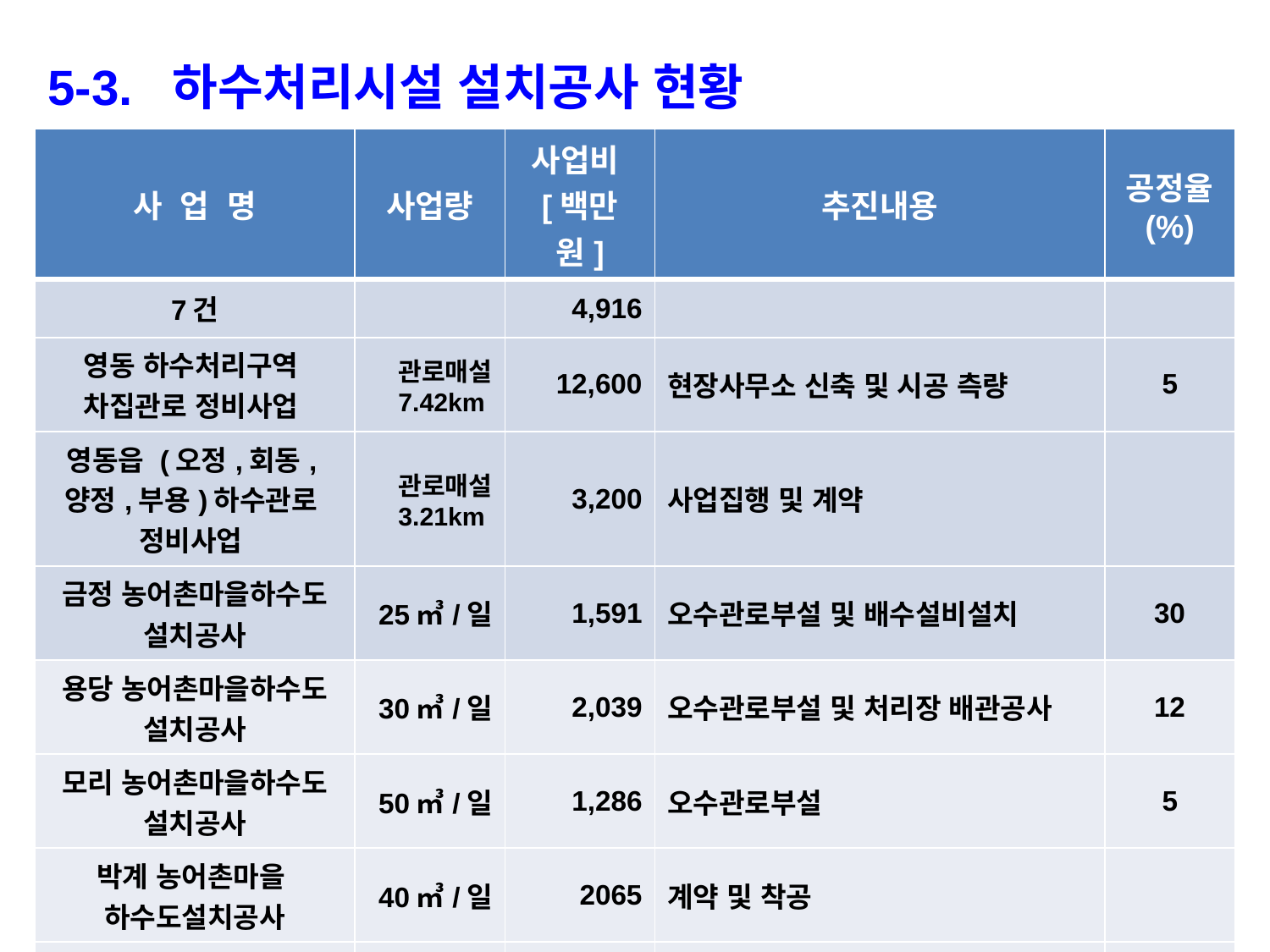

5-3.  하수처리시설 설치공사 현황

| 사 업 명 | 사업량 | 사업비[백만원] | 추진내용 | 공정율 (%) |
| --- | --- | --- | --- | --- |
| 7건 |  | 4,916 |  |  |
| 영동 하수처리구역 차집관로 정비사업 | 관로매설 7.42km | 12,600 | 현장사무소 신축 및 시공 측량 | 5 |
| 영동읍 (오정,회동,양정,부용)하수관로 정비사업 | 관로매설 3.21km | 3,200 | 사업집행 및 계약 |  |
| 금정 농어촌마을하수도 설치공사 | 25㎥/일 | 1,591 | 오수관로부설 및 배수설비설치 | 30 |
| 용당 농어촌마을하수도 설치공사 | 30㎥/일 | 2,039 | 오수관로부설 및 처리장 배관공사 | 12 |
| 모리 농어촌마을하수도 설치공사 | 50㎥/일 | 1,286 | 오수관로부설 | 5 |
| 박계 농어촌마을 하수도설치공사 | 40㎥/일 | 2065 | 계약 및 착공 |  |
| 원당 농어촌마을 하수도설치공사 | 35㎥/일 | 2095 | 계약 및 착공 |  |